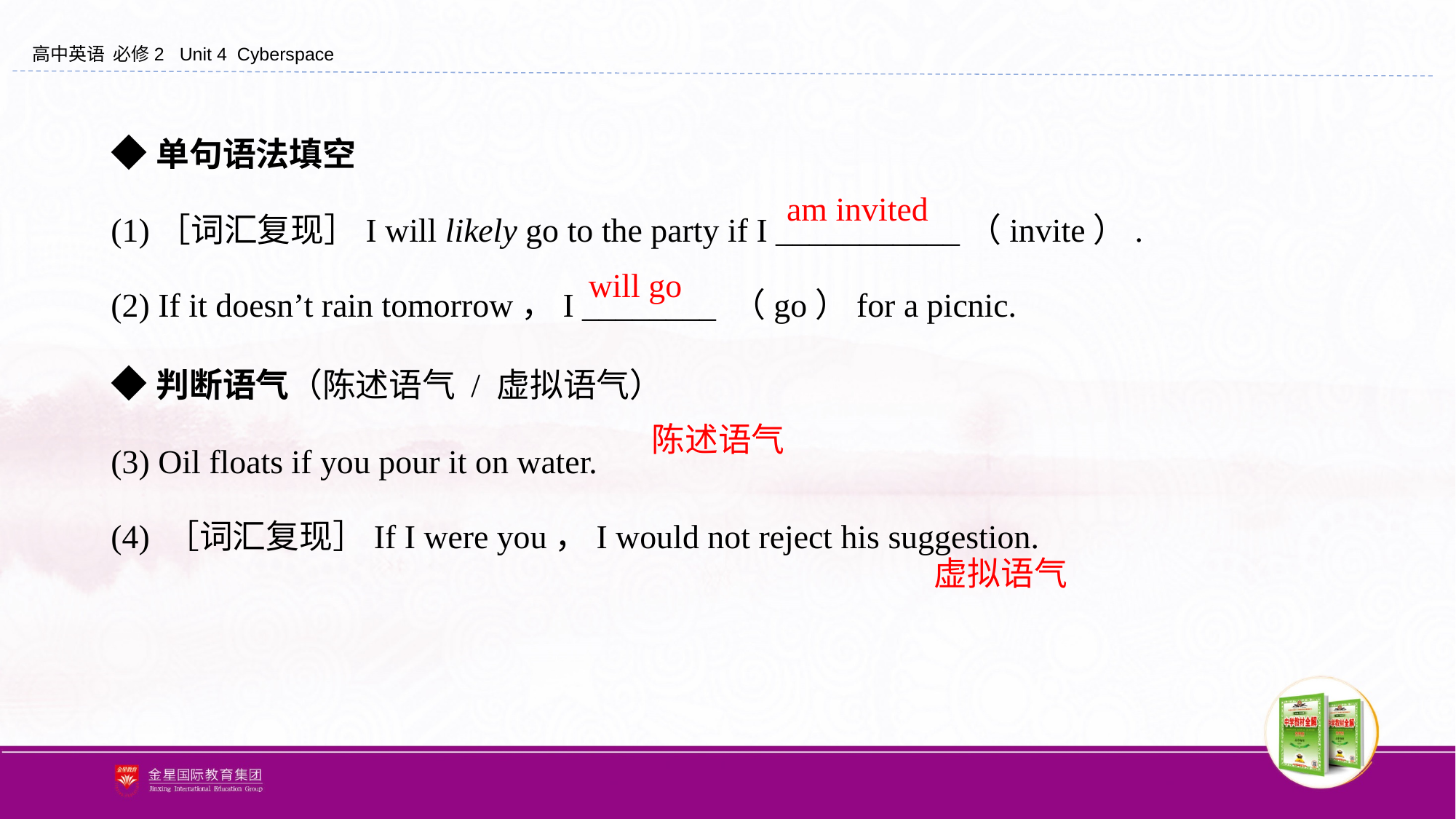

◆单句语法填空
(1)［词汇复现］I will likely go to the party if I ___________（invite）.
(2) If it doesn’t rain tomorrow，I ________ （go）for a picnic.
◆判断语气（陈述语气 / 虚拟语气）
(3) Oil floats if you pour it on water.
(4) ［词汇复现］If I were you，I would not reject his suggestion.

am invited
will go
 陈述语气
虚拟语气